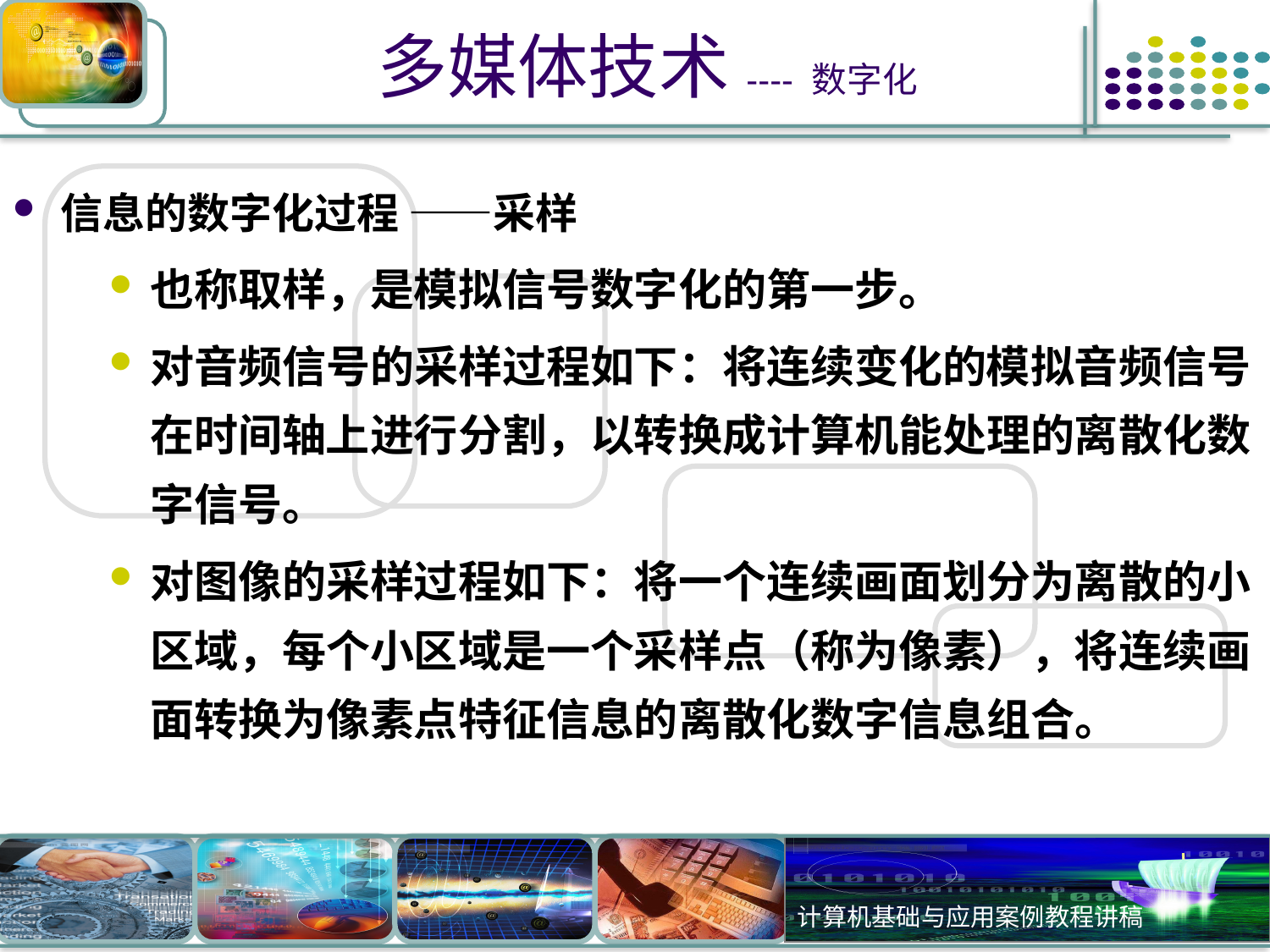

# 多媒体技术---- 数字化
信息的数字化过程 ——采样
也称取样，是模拟信号数字化的第一步。
对音频信号的采样过程如下：将连续变化的模拟音频信号在时间轴上进行分割，以转换成计算机能处理的离散化数字信号。
对图像的采样过程如下：将一个连续画面划分为离散的小区域，每个小区域是一个采样点（称为像素），将连续画面转换为像素点特征信息的离散化数字信息组合。